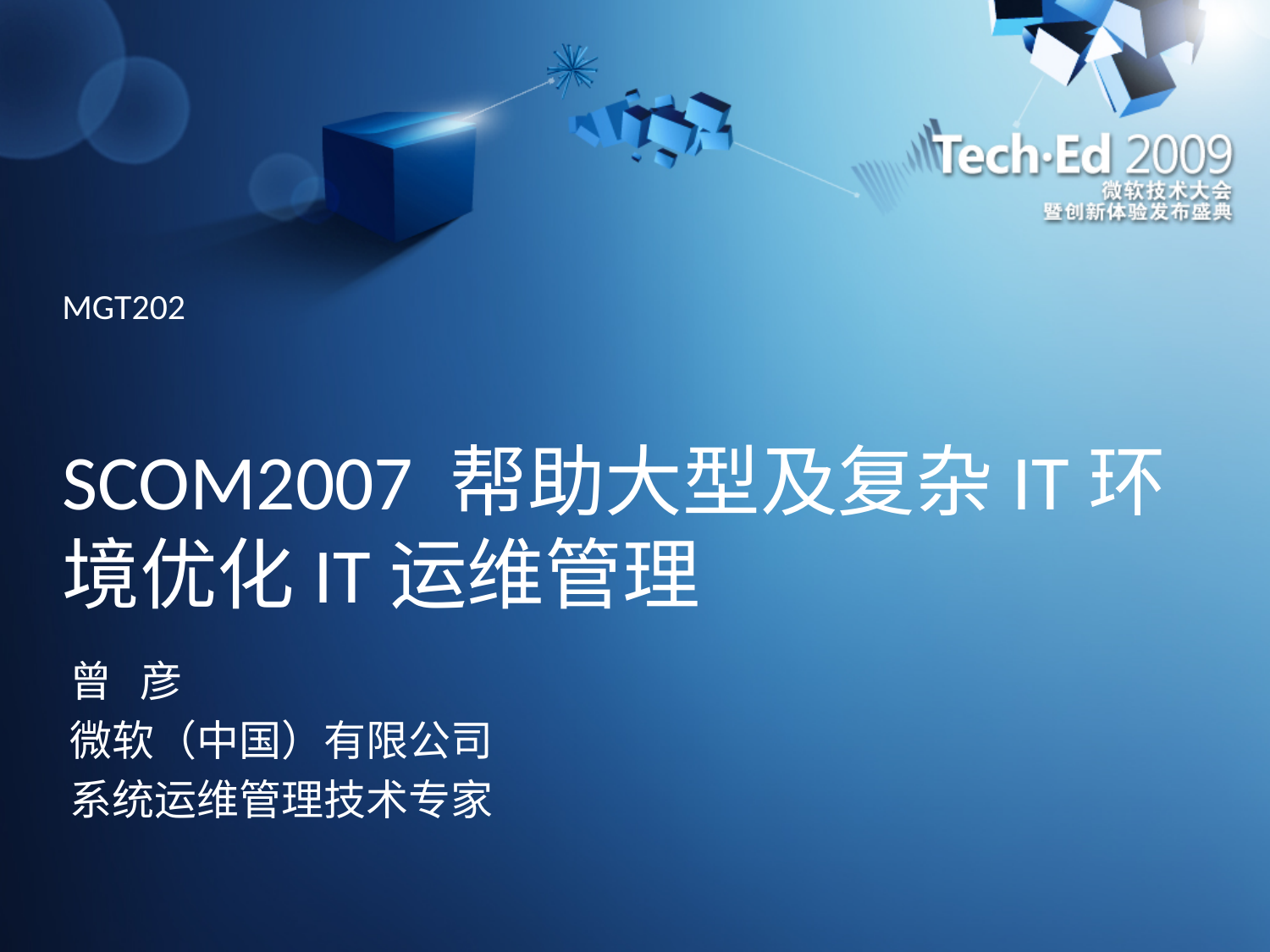

MGT202
# SCOM2007 帮助大型及复杂IT环境优化IT运维管理
曾   彦
微软（中国）有限公司
系统运维管理技术专家